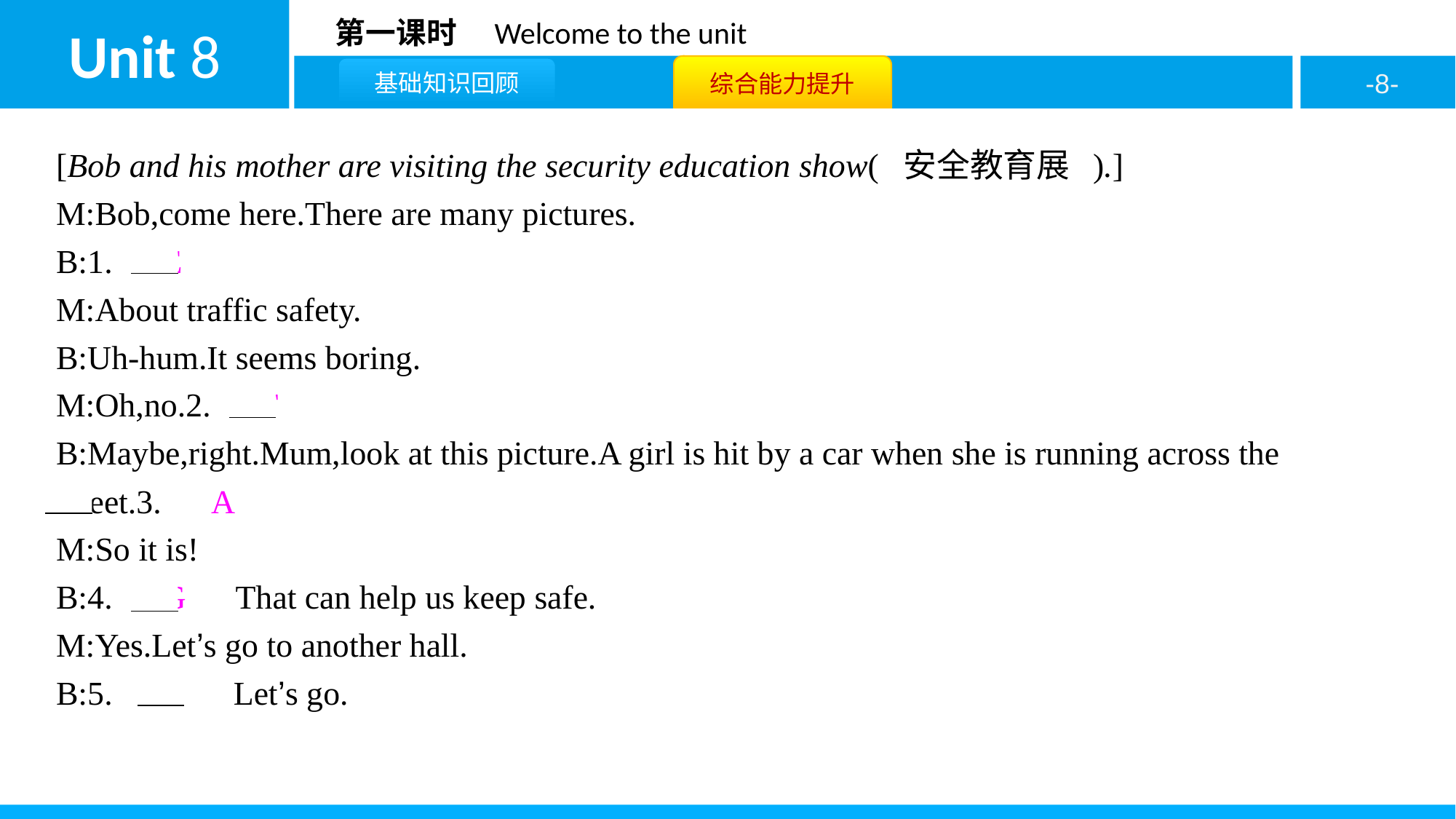

[Bob and his mother are visiting the security education show(  安全教育展  ).]
M:Bob,come here.There are many pictures.
B:1.　E
M:About traffic safety.
B:Uh-hum.It seems boring.
M:Oh,no.2.　F
B:Maybe,right.Mum,look at this picture.A girl is hit by a car when she is running across the street.3.　A
M:So it is!
B:4.　G　That can help us keep safe.
M:Yes.Let’s go to another hall.
B:5.　C　Let’s go.